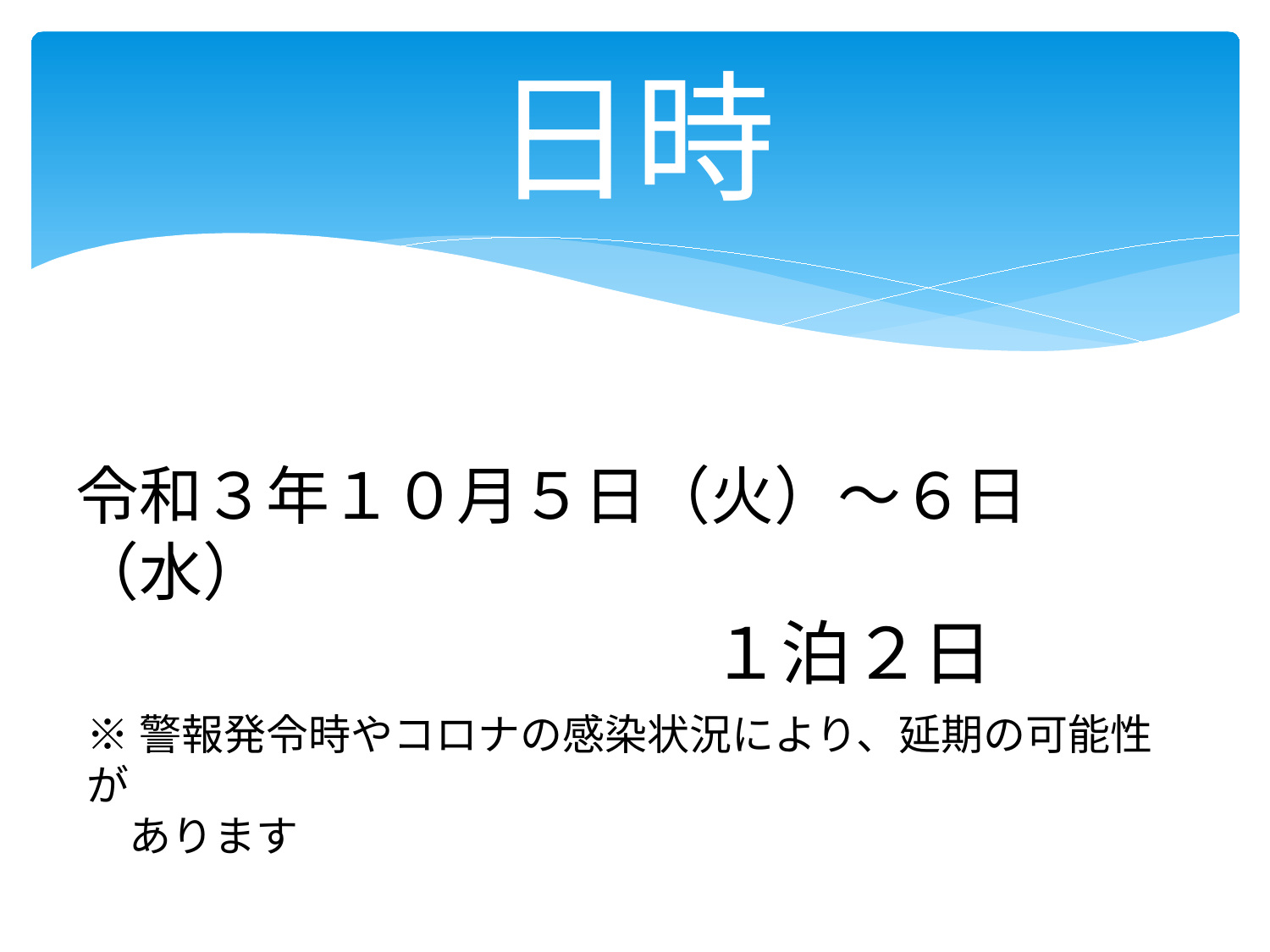

# 日時
令和３年１０月５日（火）～６日（水）
　　　　　　　　　　１泊２日

※警報発令時やコロナの感染状況により、延期の可能性が
　あります